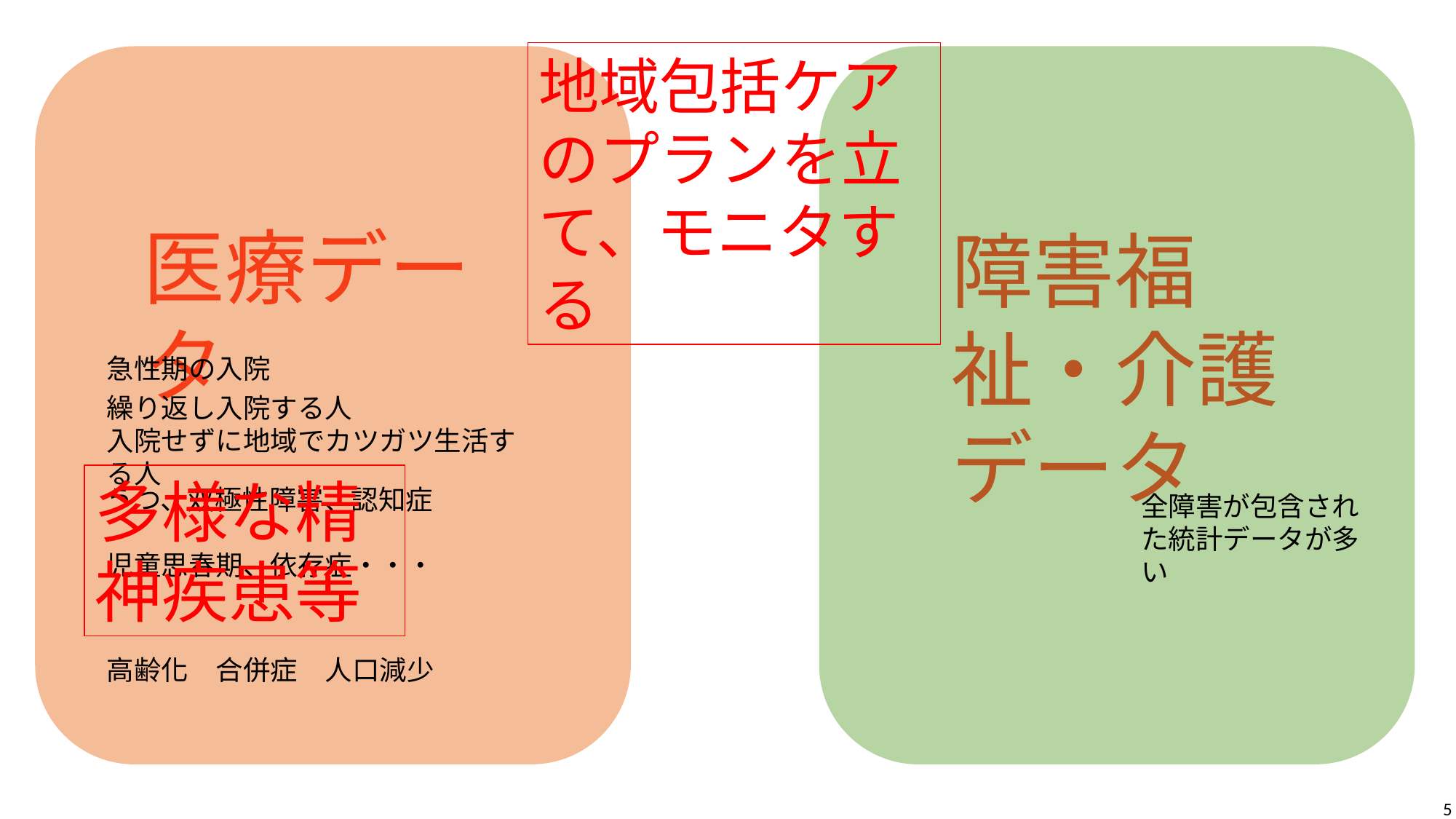

地域包括ケアのプランを立て、モニタする

医療データ
障害福祉・介護データ
急性期の入院

うつ、双極性障害、認知症

児童思春期、依存症・・・

繰り返し入院する人
入院せずに地域でカツガツ生活する人

高齢化　合併症　人口減少

多様な精神疾患等
全障害が包含された統計データが多い
5